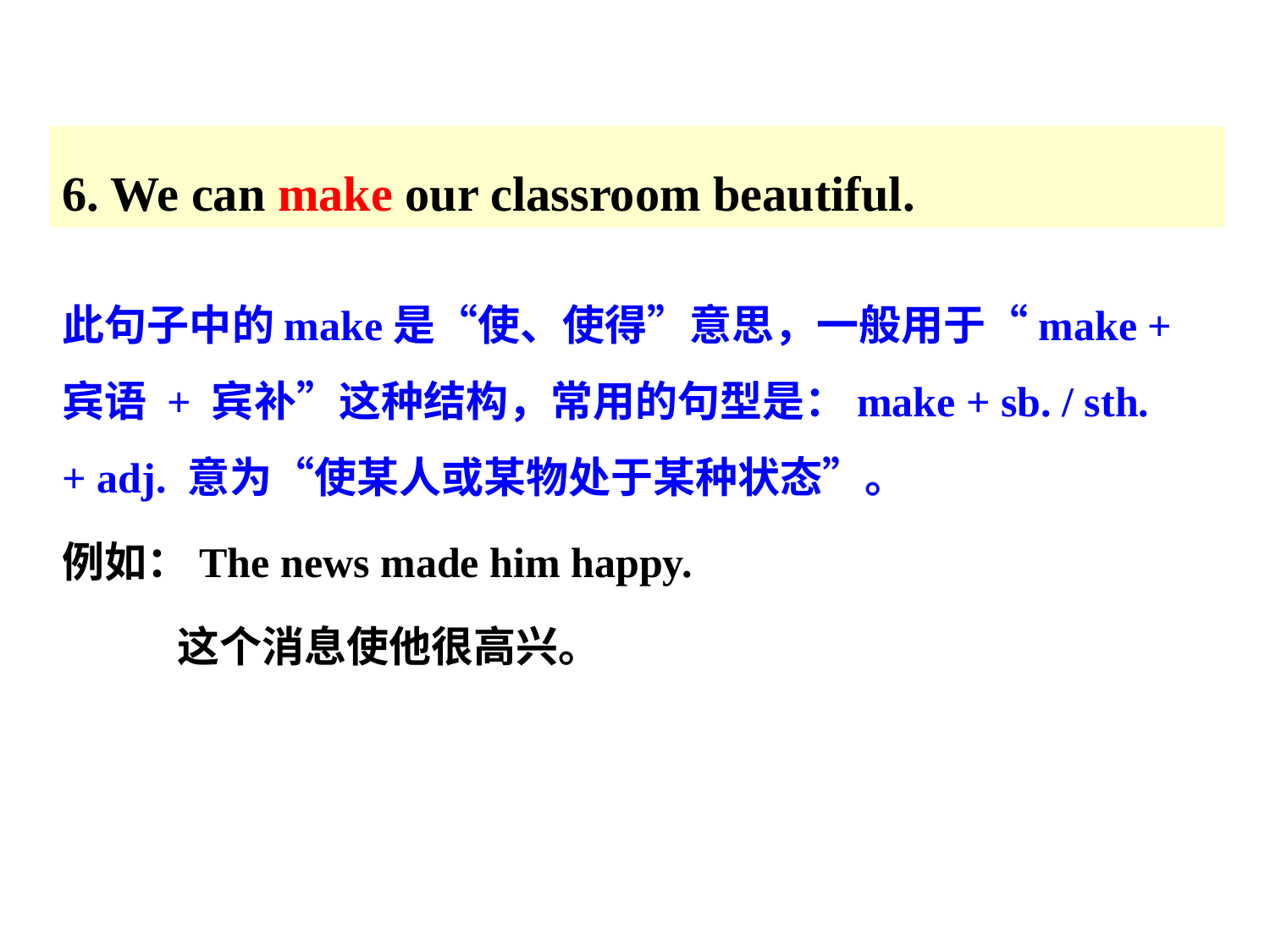

6. We can make our classroom beautiful.
此句子中的make是“使、使得”意思，一般用于“make + 宾语 + 宾补”这种结构，常用的句型是：make + sb. / sth. + adj. 意为“使某人或某物处于某种状态”。
例如：The news made him happy.
           这个消息使他很高兴。